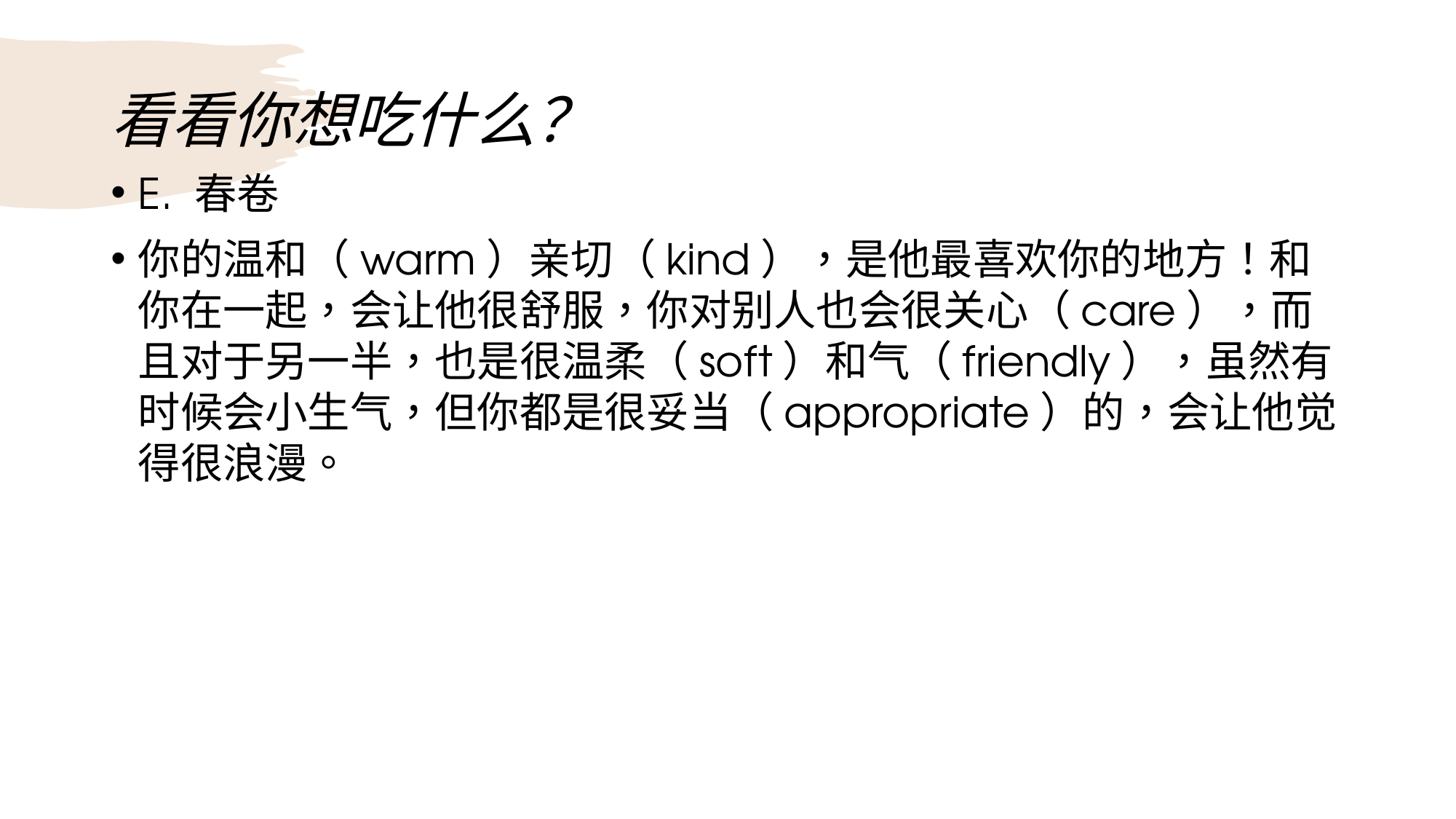

# 看看你想吃什么？
E. 春卷
你的温和（warm）亲切（kind），是他最喜欢你的地方！和你在一起，会让他很舒服，你对别人也会很关心（care），而且对于另一半，也是很温柔（soft）和气（friendly），虽然有时候会小生气，但你都是很妥当（appropriate）的，会让他觉得很浪漫。